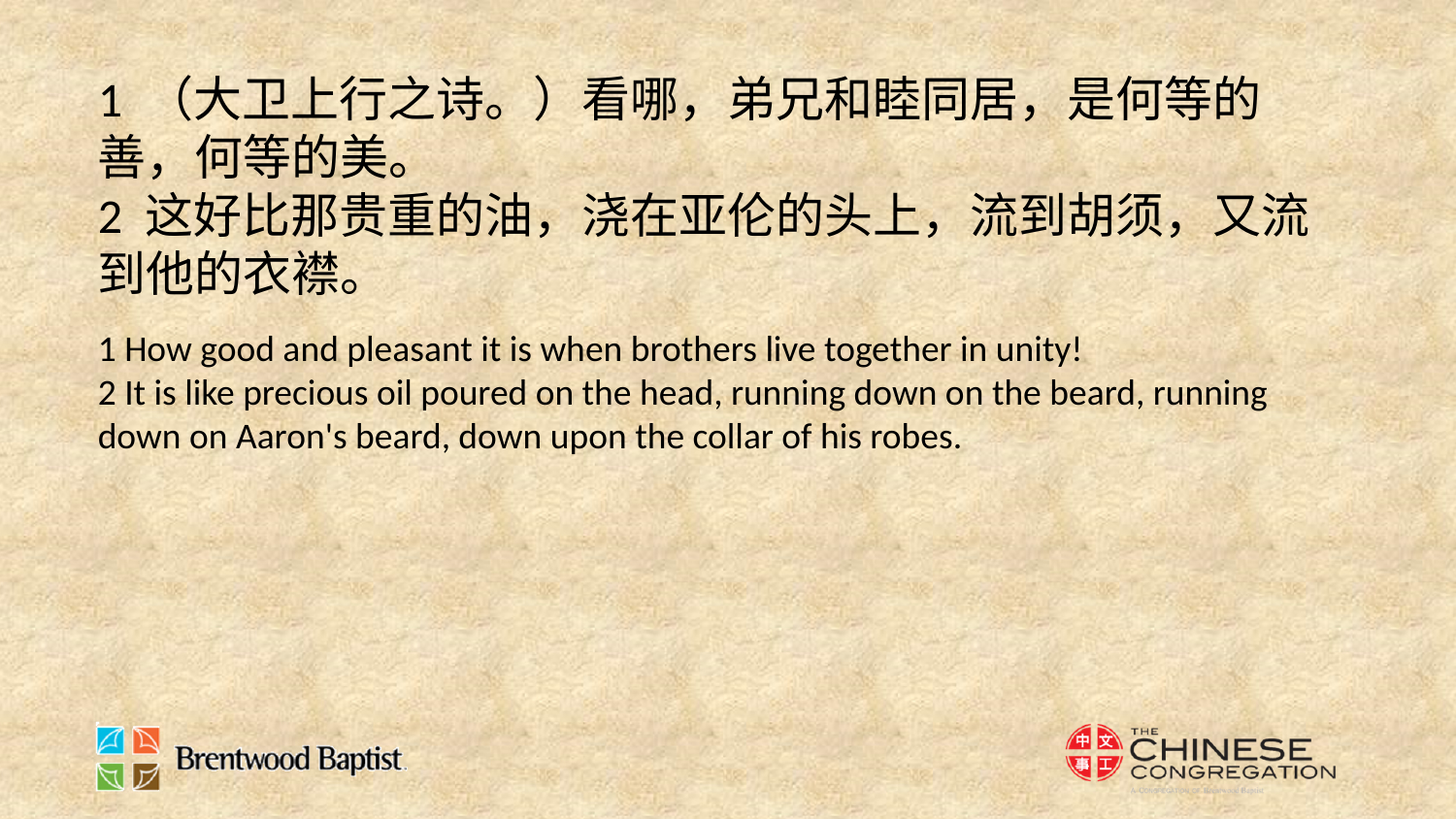

1 （大卫上行之诗。）看哪，弟兄和睦同居，是何等的善，何等的美。
2 这好比那贵重的油，浇在亚伦的头上，流到胡须，又流到他的衣襟。

1 How good and pleasant it is when brothers live together in unity!
2 It is like precious oil poured on the head, running down on the beard, running down on Aaron's beard, down upon the collar of his robes.